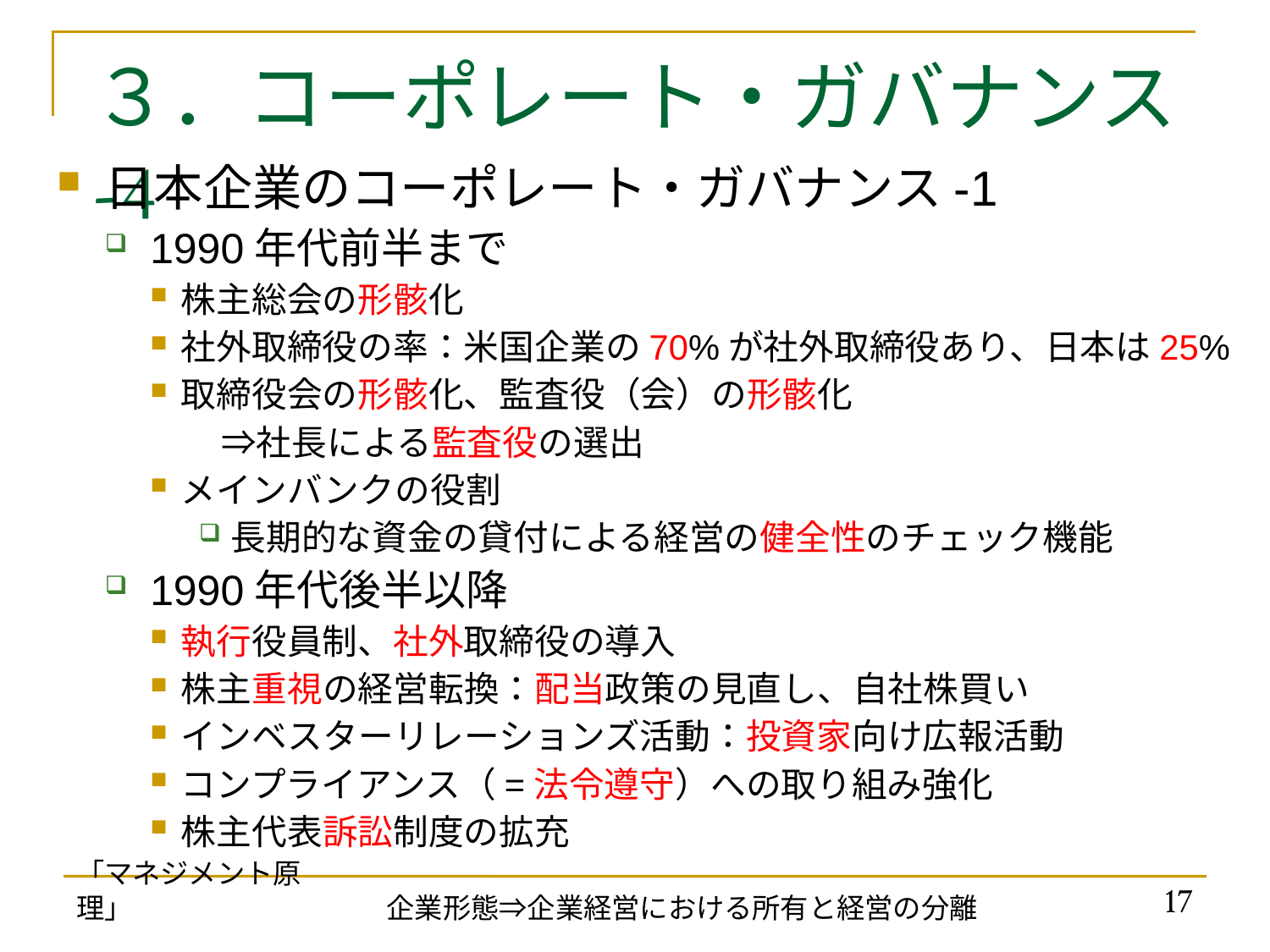

# ３．コーポレート・ガバナンス-4
日本企業のコーポレート・ガバナンス-1
1990年代前半まで
株主総会の形骸化
社外取締役の率：米国企業の70%が社外取締役あり、日本は25%
取締役会の形骸化、監査役（会）の形骸化
　　⇒社長による監査役の選出
メインバンクの役割
長期的な資金の貸付による経営の健全性のチェック機能
1990年代後半以降
執行役員制、社外取締役の導入
株主重視の経営転換：配当政策の見直し、自社株買い
インベスターリレーションズ活動：投資家向け広報活動
コンプライアンス（=法令遵守）への取り組み強化
株主代表訴訟制度の拡充

「マネジメント原理」
17
企業形態⇒企業経営における所有と経営の分離